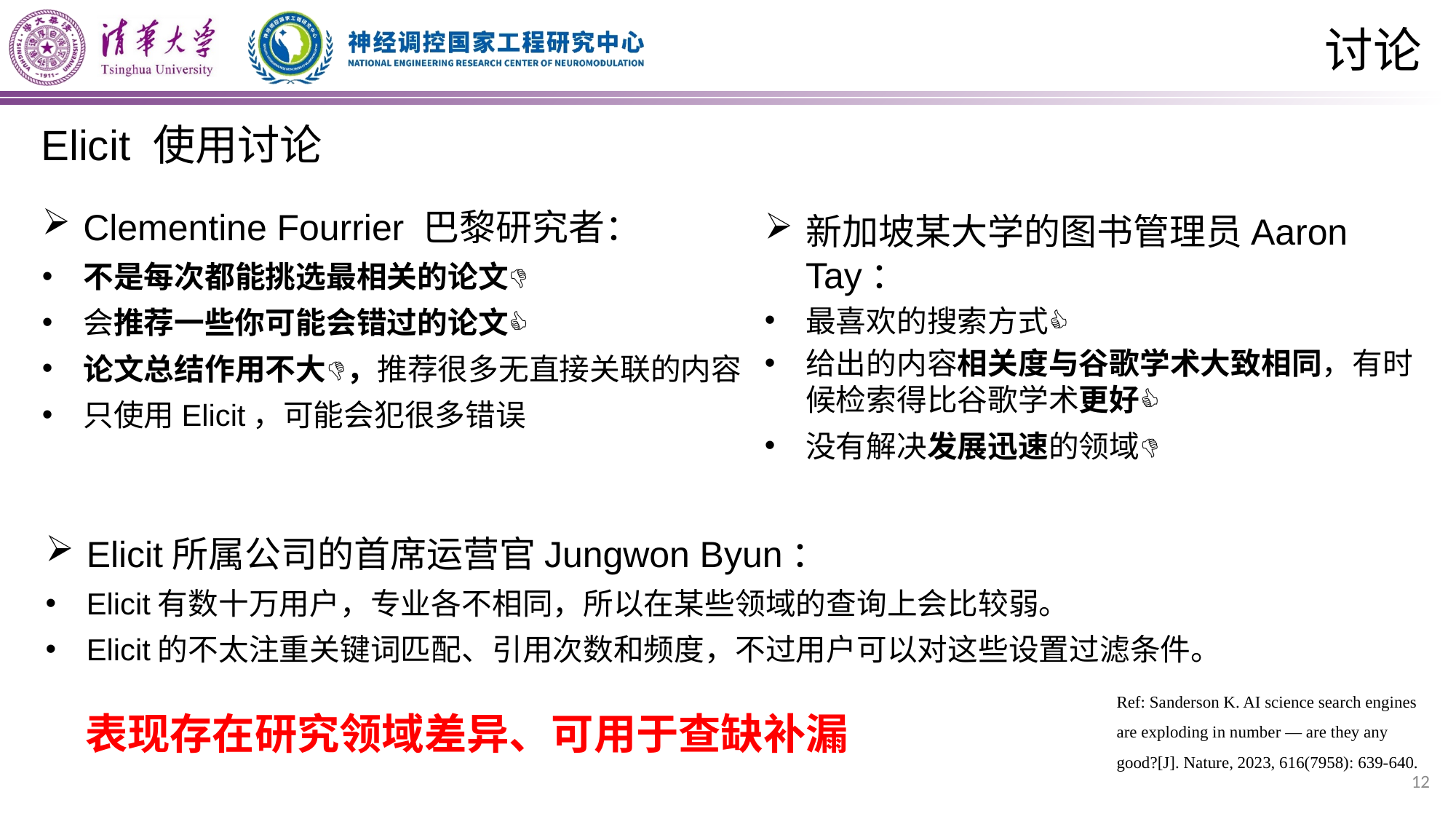

讨论
# Elicit 使用讨论
Clementine Fourrier 巴黎研究者：
不是每次都能挑选最相关的论文👎
会推荐一些你可能会错过的论文👍
论文总结作用不大👎，推荐很多无直接关联的内容
只使用Elicit，可能会犯很多错误

新加坡某大学的图书管理员Aaron Tay：
最喜欢的搜索方式👍
给出的内容相关度与谷歌学术大致相同，有时候检索得比谷歌学术更好👍
没有解决发展迅速的领域👎

Elicit所属公司的首席运营官Jungwon Byun：
Elicit有数十万用户，专业各不相同，所以在某些领域的查询上会比较弱。
Elicit的不太注重关键词匹配、引用次数和频度，不过用户可以对这些设置过滤条件。
Ref: Sanderson K. AI science search engines are exploding in number — are they any good?[J]. Nature, 2023, 616(7958): 639-640.
表现存在研究领域差异、可用于查缺补漏